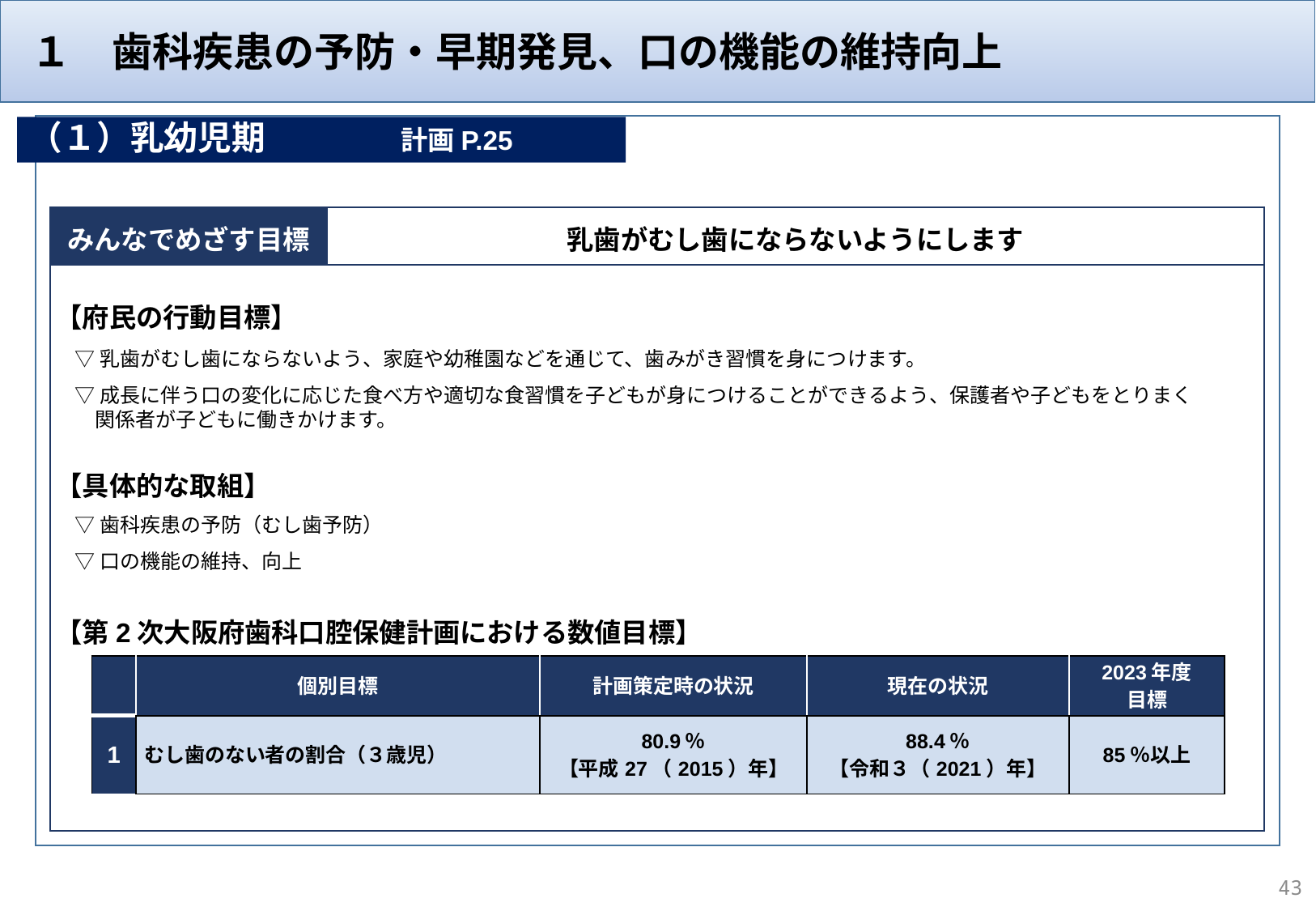

１　歯科疾患の予防・早期発見、口の機能の維持向上
（１）乳幼児期　　　　計画P.25
計画Ｐ59
みんなでめざす目標
乳歯がむし歯にならないようにします

【府民の行動目標】
▽乳歯がむし歯にならないよう、家庭や幼稚園などを通じて、歯みがき習慣を身につけます。

▽成長に伴う口の変化に応じた食べ方や適切な食習慣を子どもが身につけることができるよう、保護者や子どもをとりまく
　関係者が子どもに働きかけます。
【具体的な取組】
▽歯科疾患の予防（むし歯予防）

▽口の機能の維持、向上
【第2次大阪府歯科口腔保健計画における数値目標】
|  | 個別目標 | 計画策定時の状況 | 現在の状況 | 2023年度 目標 |
| --- | --- | --- | --- | --- |
| 1 | むし歯のない者の割合（３歳児） | 80.9％ 【平成27（2015）年】 | 88.4％ 【令和３（2021）年】 | 85％以上 |
43